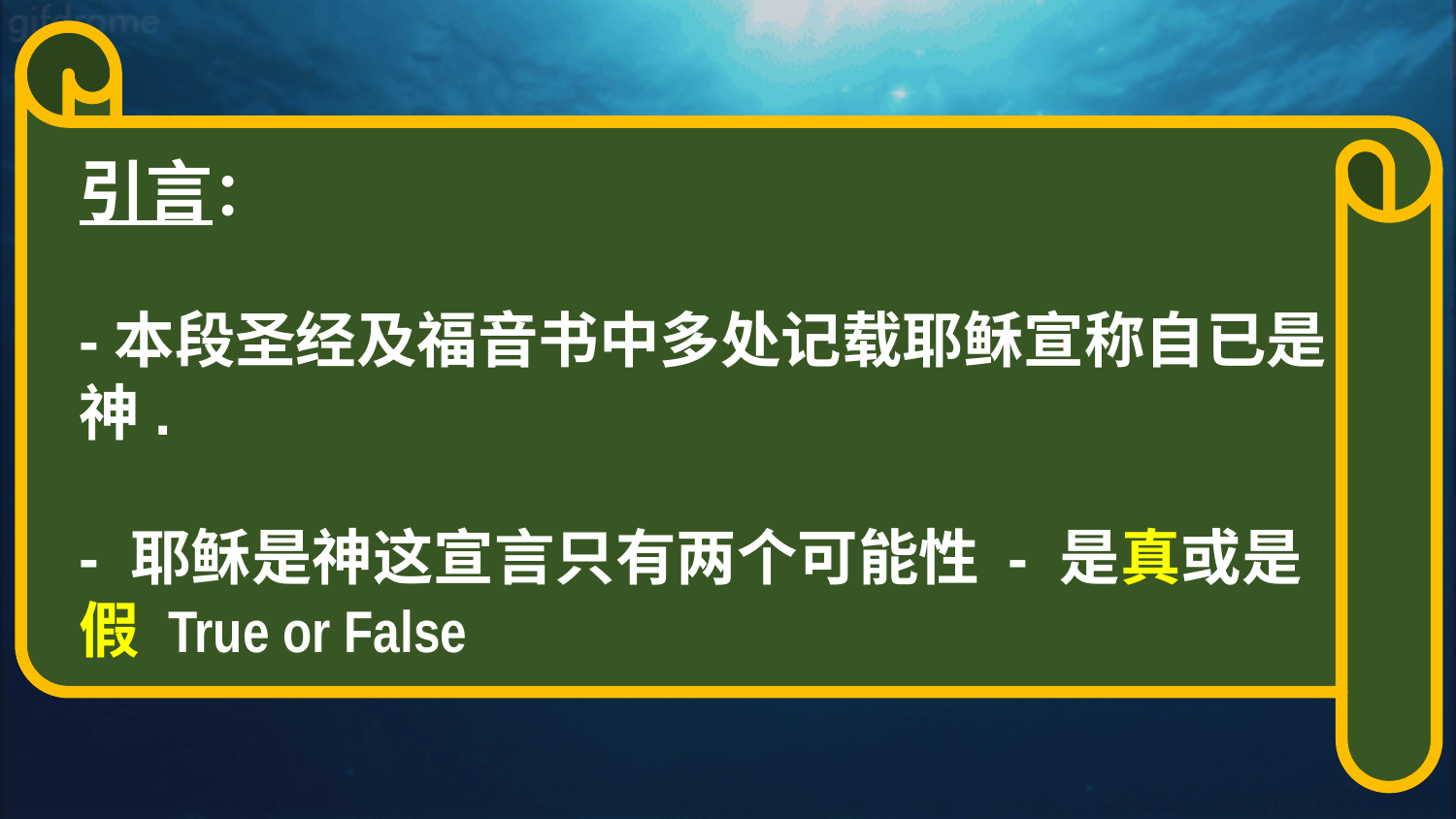

引言：

-本段圣经及福音书中多处记载耶稣宣称自已是神.

- 耶稣是神这宣言只有两个可能性 - 是真或是假 True or False